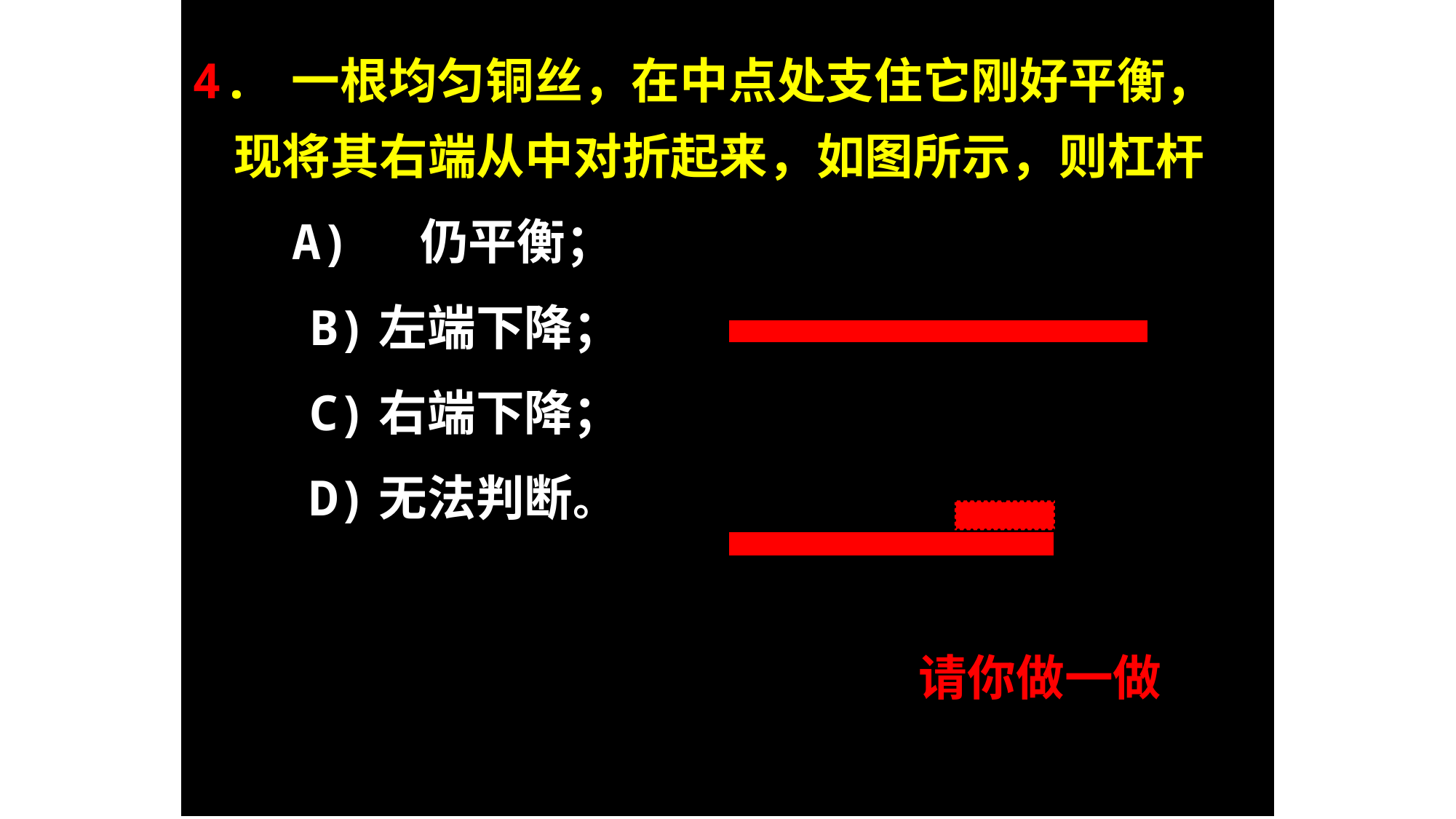

# 4. 一根均匀铜丝，在中点处支住它刚好平衡，现将其右端从中对折起来，如图所示，则杠杆
	  A)  仍平衡；
    B)左端下降；
    C)右端下降；
    D)无法判断。

请你做一做